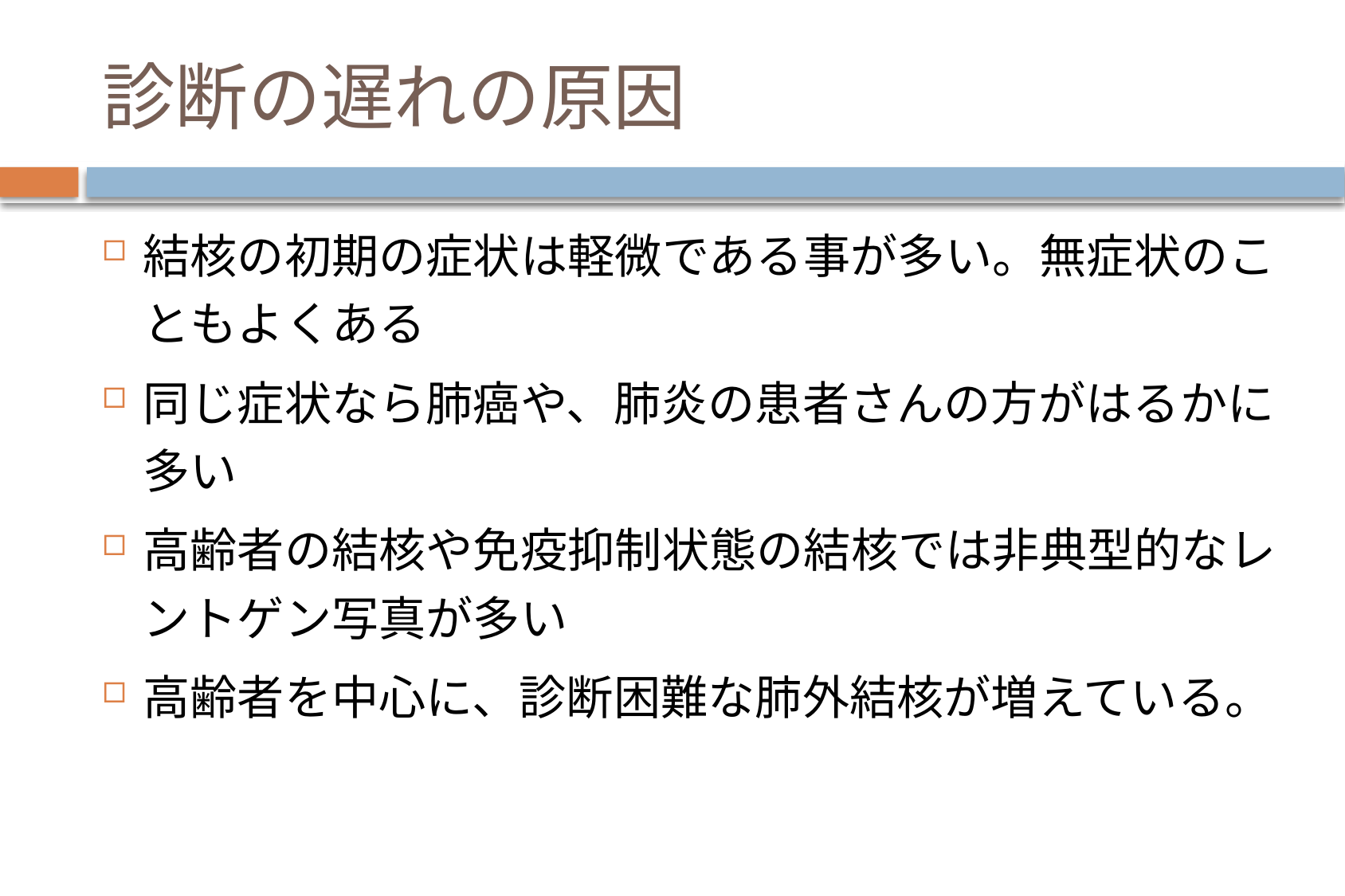

# 診断の遅れの原因
結核の初期の症状は軽微である事が多い。無症状のこともよくある
同じ症状なら肺癌や、肺炎の患者さんの方がはるかに多い
高齢者の結核や免疫抑制状態の結核では非典型的なレントゲン写真が多い
高齢者を中心に、診断困難な肺外結核が増えている。